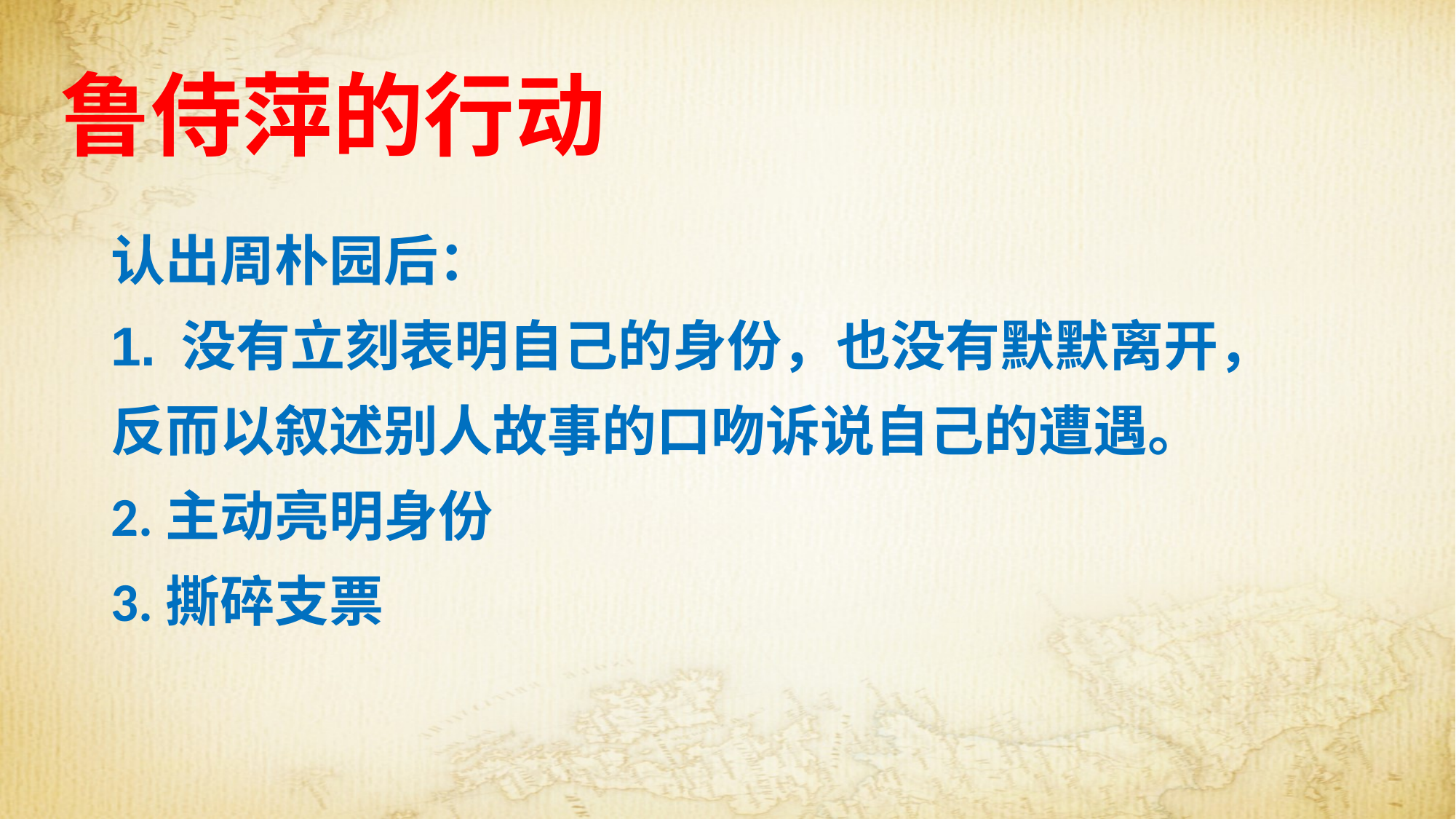

鲁侍萍的行动

认出周朴园后：
1. 没有立刻表明自己的身份，也没有默默离开，反而以叙述别人故事的口吻诉说自己的遭遇。
2.主动亮明身份
3.撕碎支票